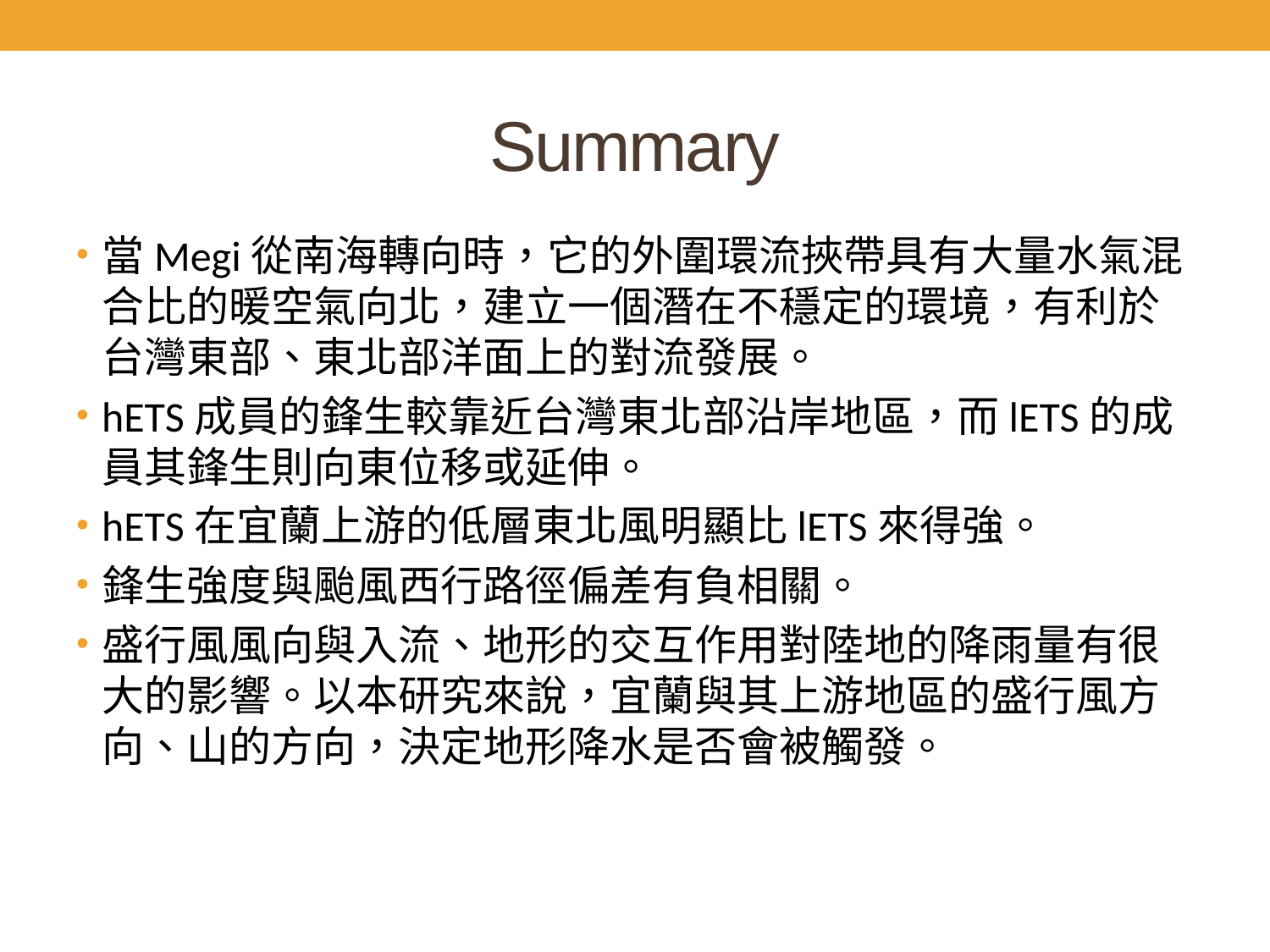

# Summary
當Megi從南海轉向時，它的外圍環流挾帶具有大量水氣混合比的暖空氣向北，建立一個潛在不穩定的環境，有利於台灣東部、東北部洋面上的對流發展。
hETS成員的鋒生較靠近台灣東北部沿岸地區，而lETS的成員其鋒生則向東位移或延伸。
hETS在宜蘭上游的低層東北風明顯比lETS來得強。
鋒生強度與颱風西行路徑偏差有負相關。
盛行風風向與入流、地形的交互作用對陸地的降雨量有很大的影響。以本研究來說，宜蘭與其上游地區的盛行風方向、山的方向，決定地形降水是否會被觸發。